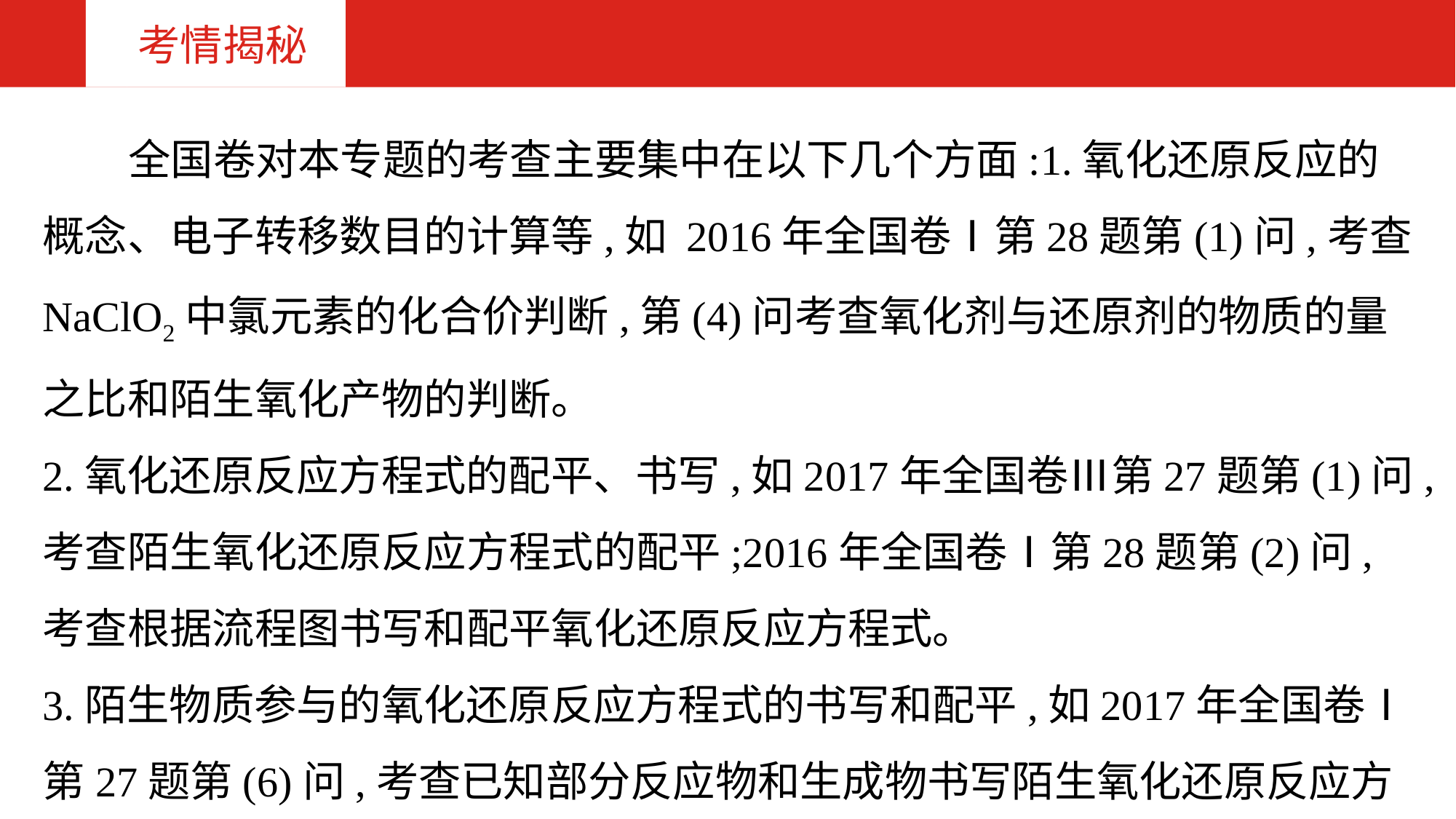

考情揭秘

        全国卷对本专题的考查主要集中在以下几个方面:1.氧化还原反应的概念、电子转移数目的计算等,如 2016年全国卷Ⅰ第28题第(1)问,考查NaClO2中氯元素的化合价判断,第(4)问考查氧化剂与还原剂的物质的量之比和陌生氧化产物的判断。
2.氧化还原反应方程式的配平、书写,如2017年全国卷Ⅲ第27题第(1)问,考查陌生氧化还原反应方程式的配平;2016年全国卷Ⅰ第28题第(2)问,考查根据流程图书写和配平氧化还原反应方程式。
3.陌生物质参与的氧化还原反应方程式的书写和配平,如2017年全国卷Ⅰ第27题第(6)问,考查已知部分反应物和生成物书写陌生氧化还原反应方程式。